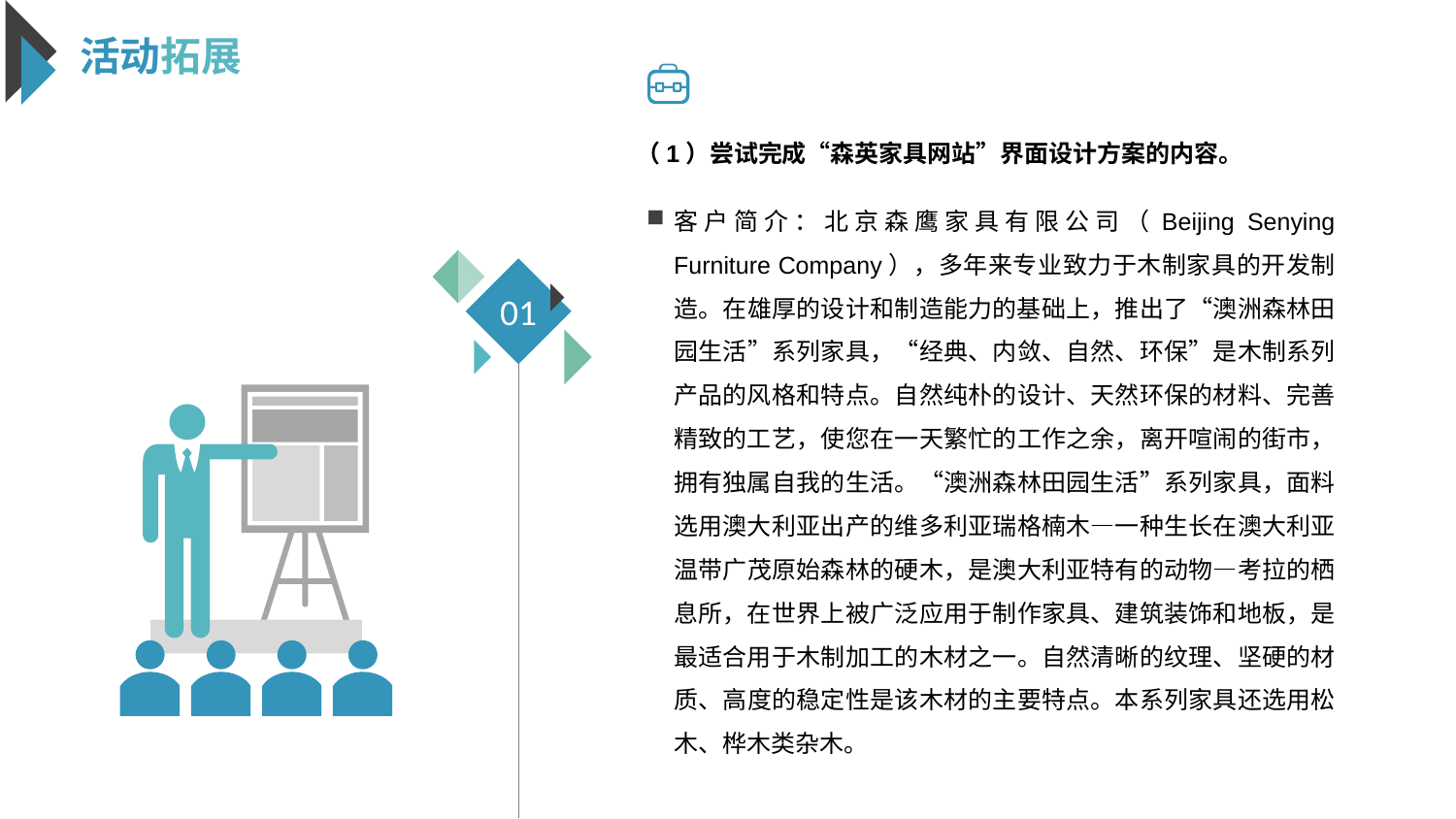

活动拓展

（1）尝试完成“森英家具网站”界面设计方案的内容。
客户简介：北京森鹰家具有限公司（Beijing Senying Furniture Company），多年来专业致力于木制家具的开发制造。在雄厚的设计和制造能力的基础上，推出了“澳洲森林田园生活”系列家具，“经典、内敛、自然、环保”是木制系列产品的风格和特点。自然纯朴的设计、天然环保的材料、完善精致的工艺，使您在一天繁忙的工作之余，离开喧闹的街市，拥有独属自我的生活。“澳洲森林田园生活”系列家具，面料选用澳大利亚出产的维多利亚瑞格楠木—一种生长在澳大利亚温带广茂原始森林的硬木，是澳大利亚特有的动物—考拉的栖息所，在世界上被广泛应用于制作家具、建筑装饰和地板，是最适合用于木制加工的木材之一。自然清晰的纹理、坚硬的材质、高度的稳定性是该木材的主要特点。本系列家具还选用松木、桦木类杂木。

01